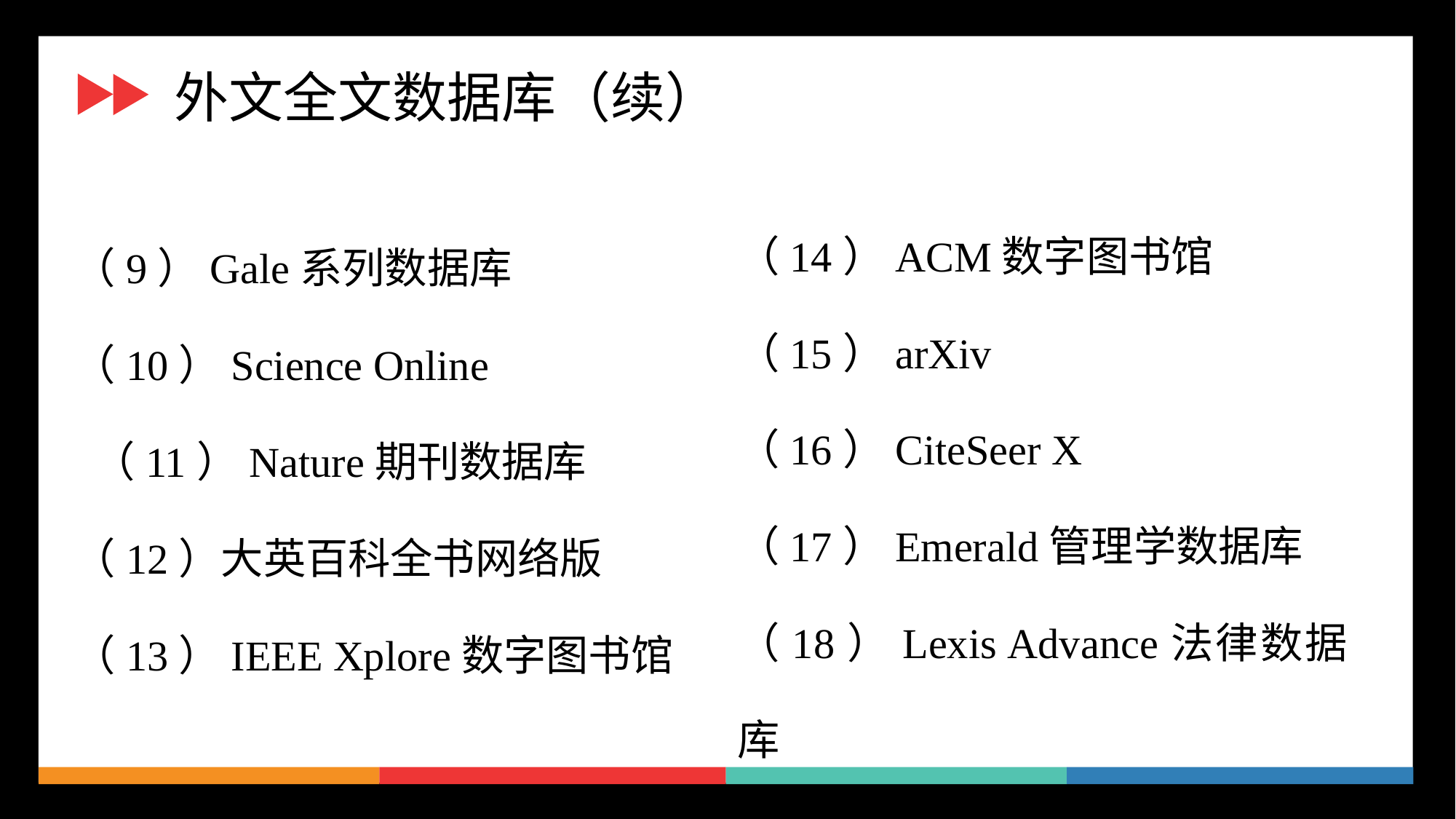

外文全文数据库（续）

（14）ACM数字图书馆
（15）arXiv
（16）CiteSeer X
（17）Emerald管理学数据库
（18）Lexis Advance法律数据库
（9）Gale系列数据库
（10）Science Online
 （11）Nature期刊数据库
（12）大英百科全书网络版
（13）IEEE Xplore数字图书馆